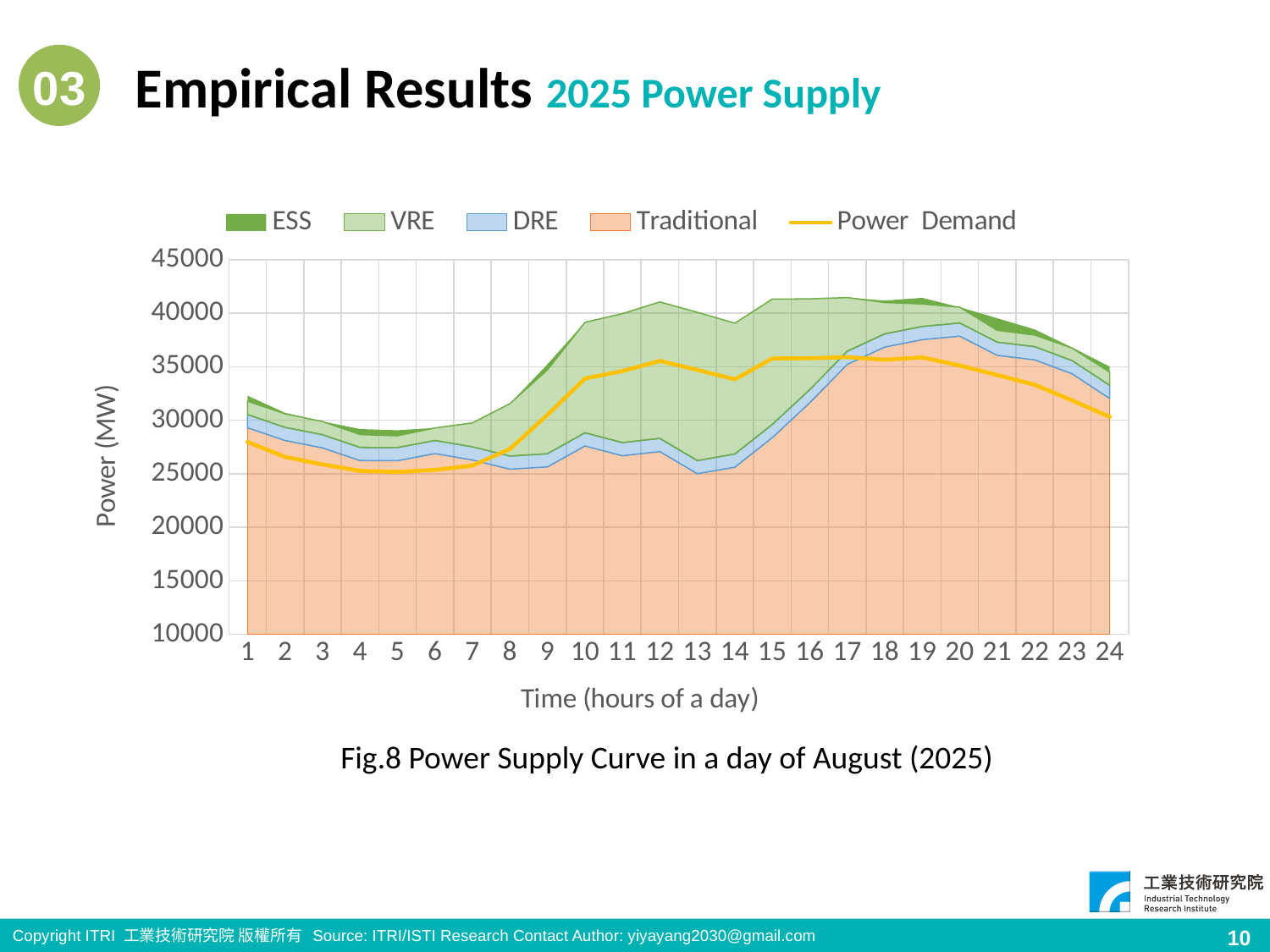

03
Empirical Results 2025 Power Supply

### Chart

| Category |  |  |  |  |  |
|---|---|---|---|---|---|
Fig.8 Power Supply Curve in a day of August (2025)
Copyright ITRI 工業技術研究院 版權所有  Source: ITRI/ISTI Research Contact Author: yiyayang2030@gmail.com